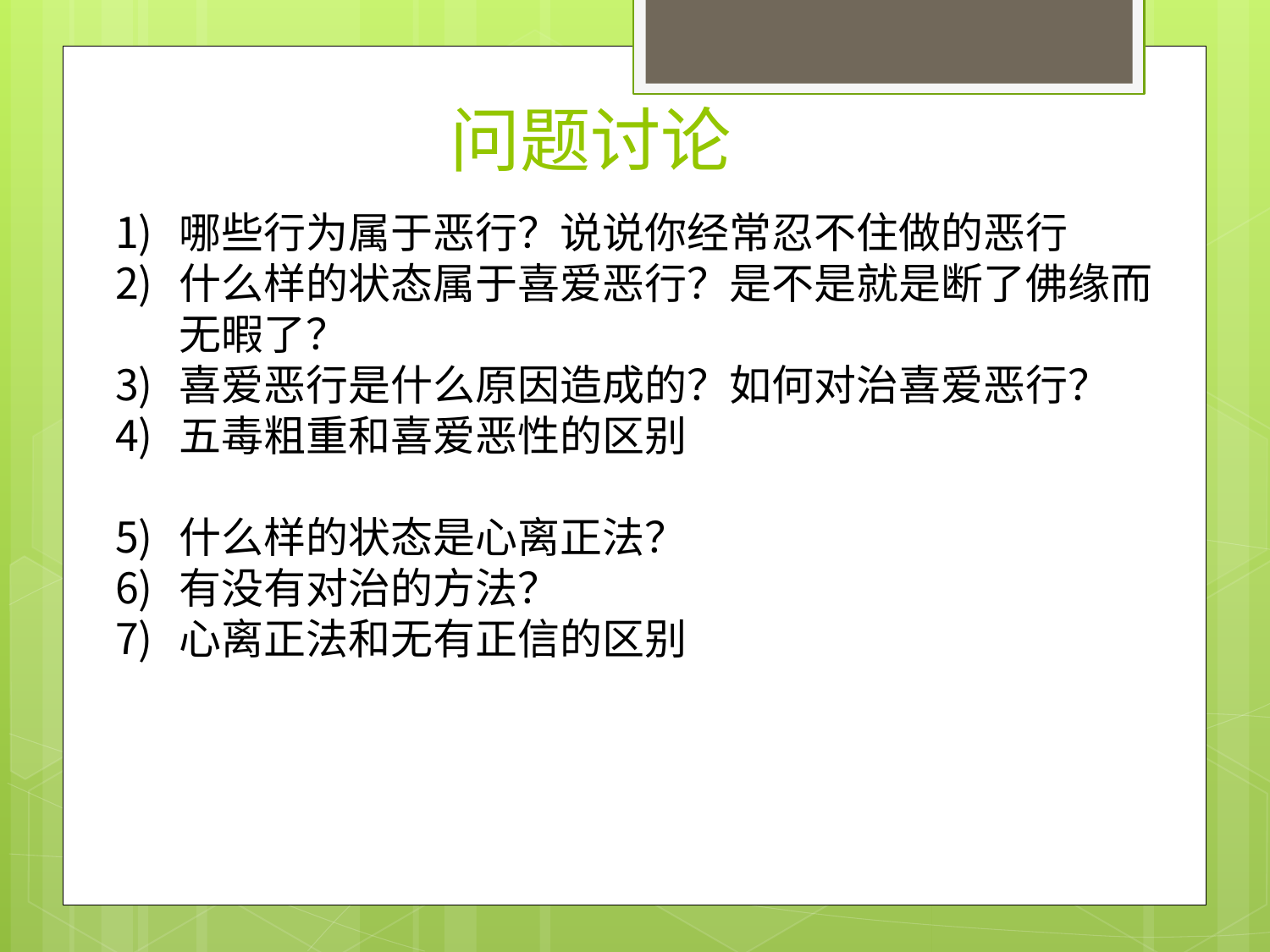

# 问题讨论
哪些行为属于恶行？说说你经常忍不住做的恶行
什么样的状态属于喜爱恶行？是不是就是断了佛缘而无暇了？
喜爱恶行是什么原因造成的？如何对治喜爱恶行？
五毒粗重和喜爱恶性的区别

什么样的状态是心离正法？
有没有对治的方法？
心离正法和无有正信的区别